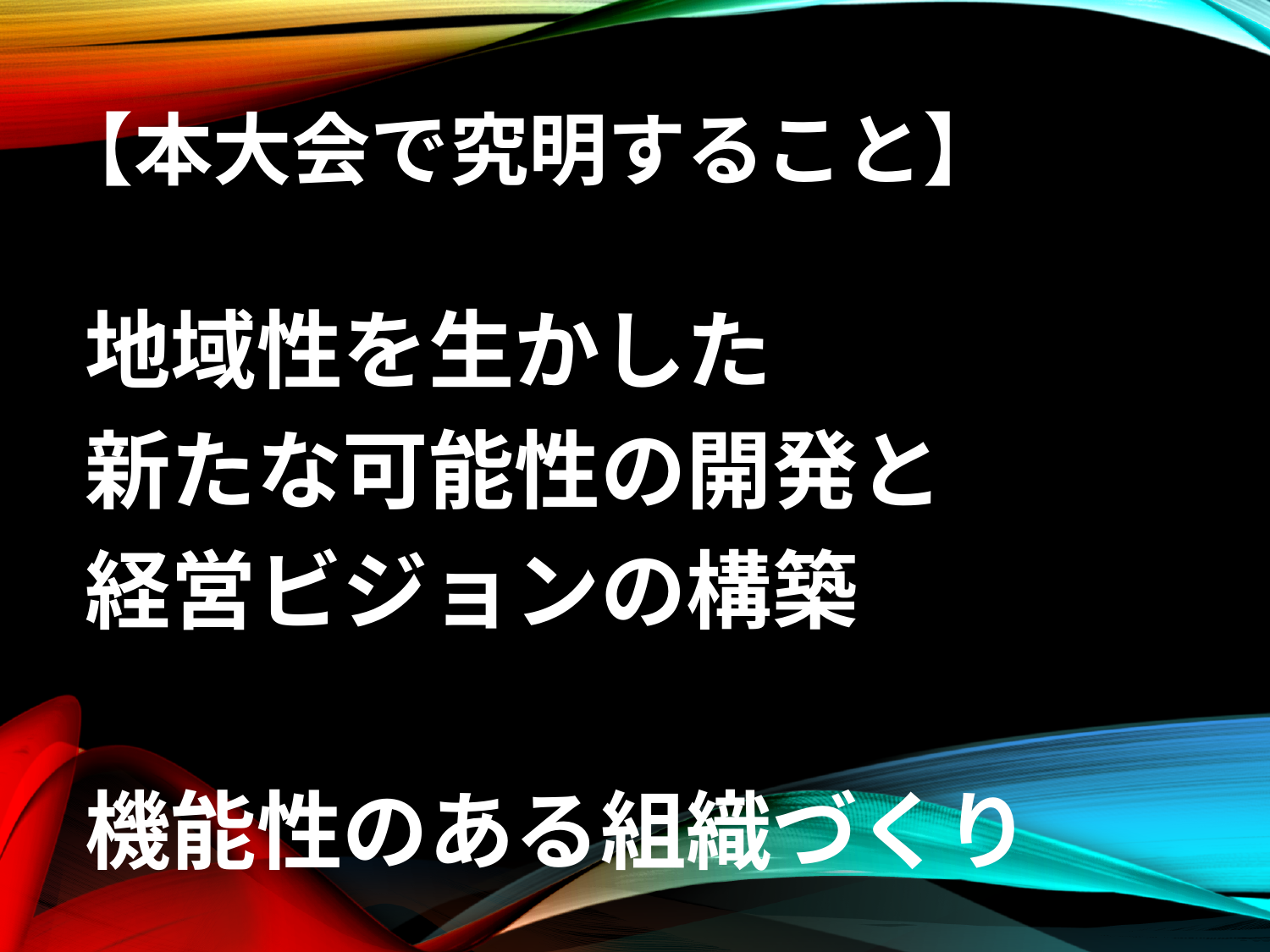

【本大会で究明すること】

地域性を生かした
新たな可能性の開発と
経営ビジョンの構築

機能性のある組織づくり